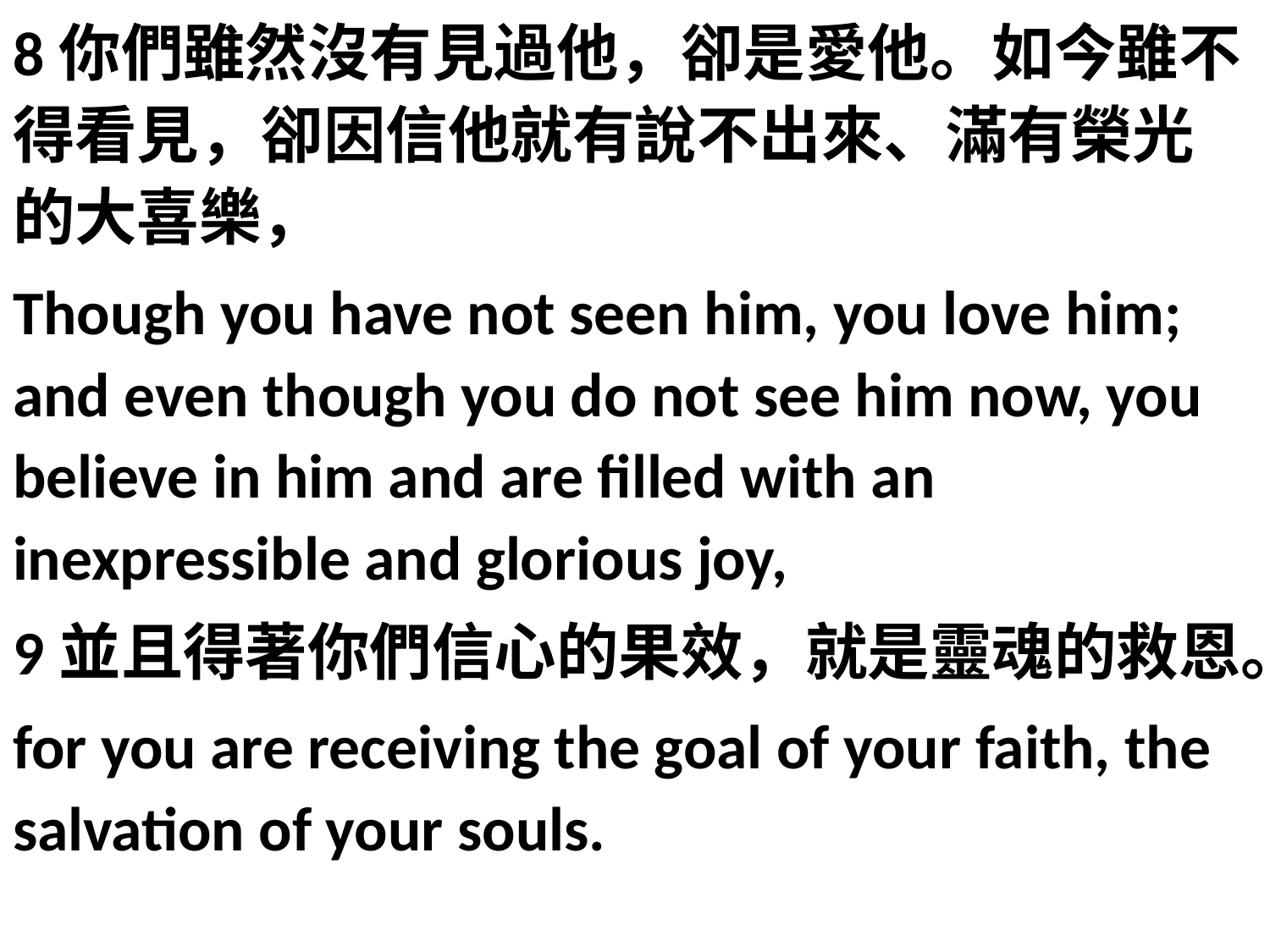

8你們雖然沒有見過他，卻是愛他。如今雖不得看見，卻因信他就有說不出來、滿有榮光的大喜樂，
Though you have not seen him, you love him; and even though you do not see him now, you believe in him and are filled with an inexpressible and glorious joy,
9並且得著你們信心的果效，就是靈魂的救恩。
for you are receiving the goal of your faith, the salvation of your souls.